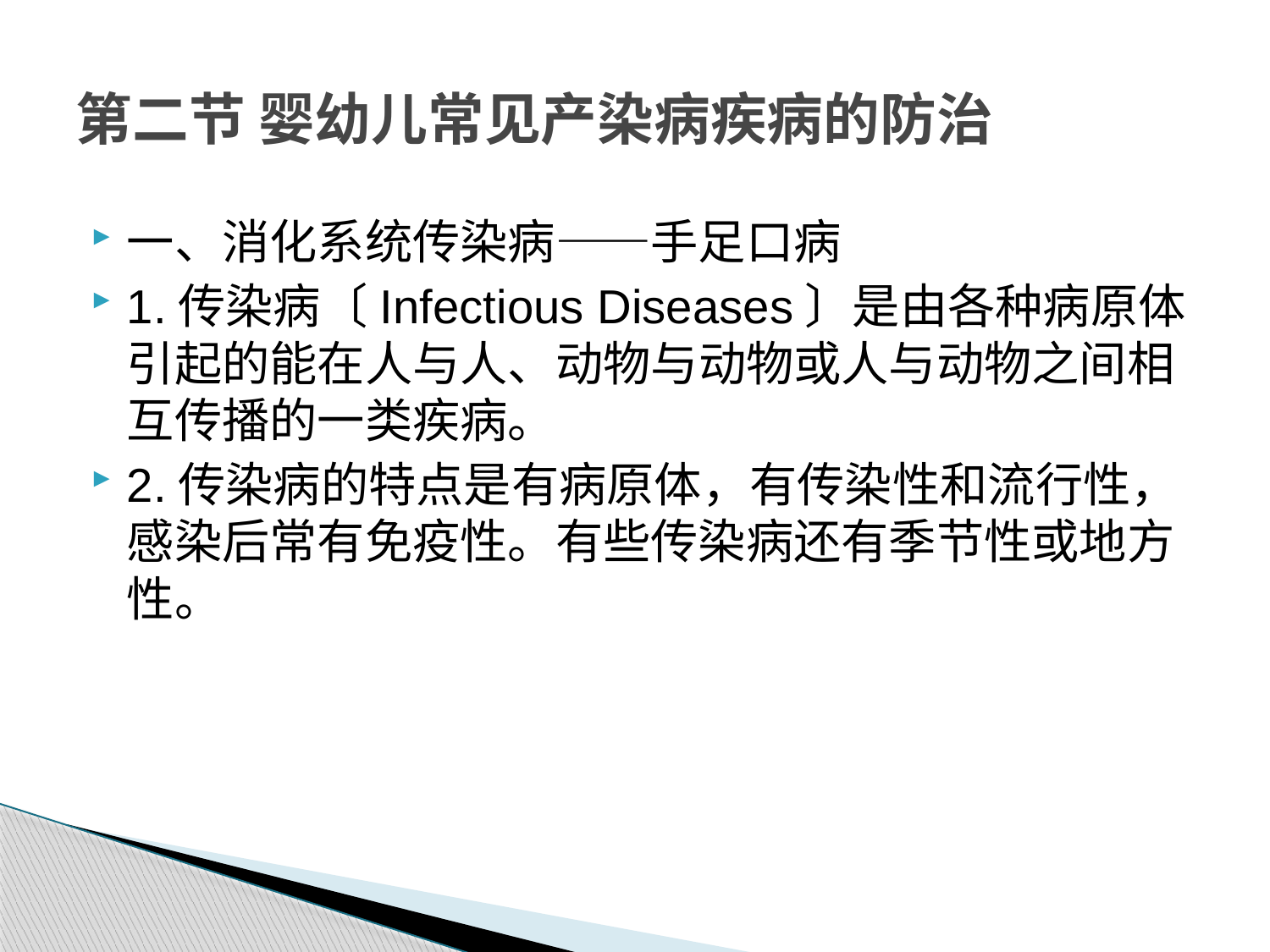

# 第二节 婴幼儿常见产染病疾病的防治
一、消化系统传染病——手足口病
1.传染病〔Infectious Diseases〕是由各种病原体引起的能在人与人、动物与动物或人与动物之间相互传播的一类疾病。
2.传染病的特点是有病原体，有传染性和流行性，感染后常有免疫性。有些传染病还有季节性或地方性。